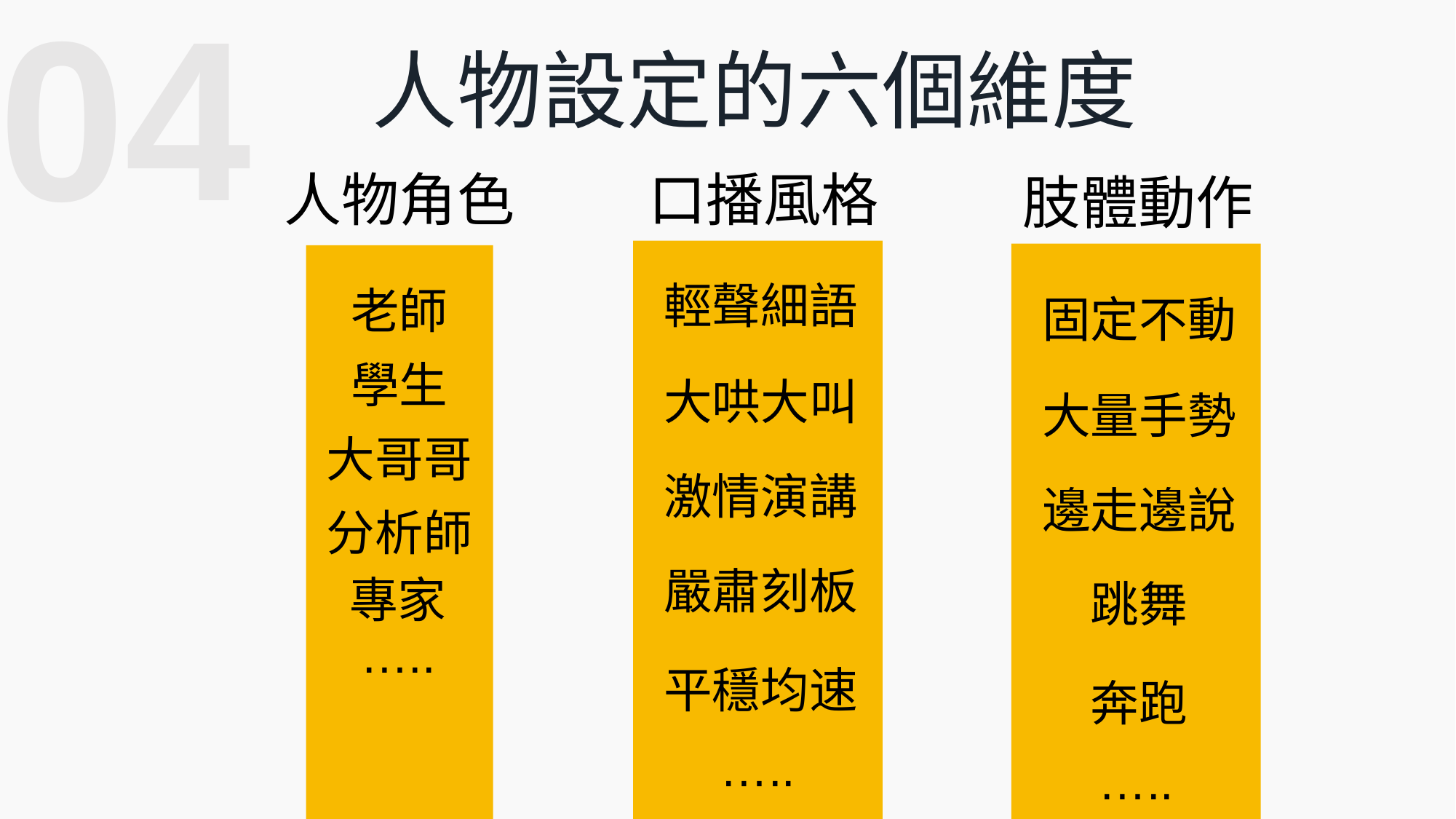

04
34
人物設定的六個維度
人物角色
口播風格
肢體動作

輕聲細語
老師
固定不動
學生
大哄大叫
大量手勢
大哥哥
激情演講
邊走邊說
分析師
嚴肅刻板
專家
跳舞
…..
平穩均速
奔跑
…..
…..
、